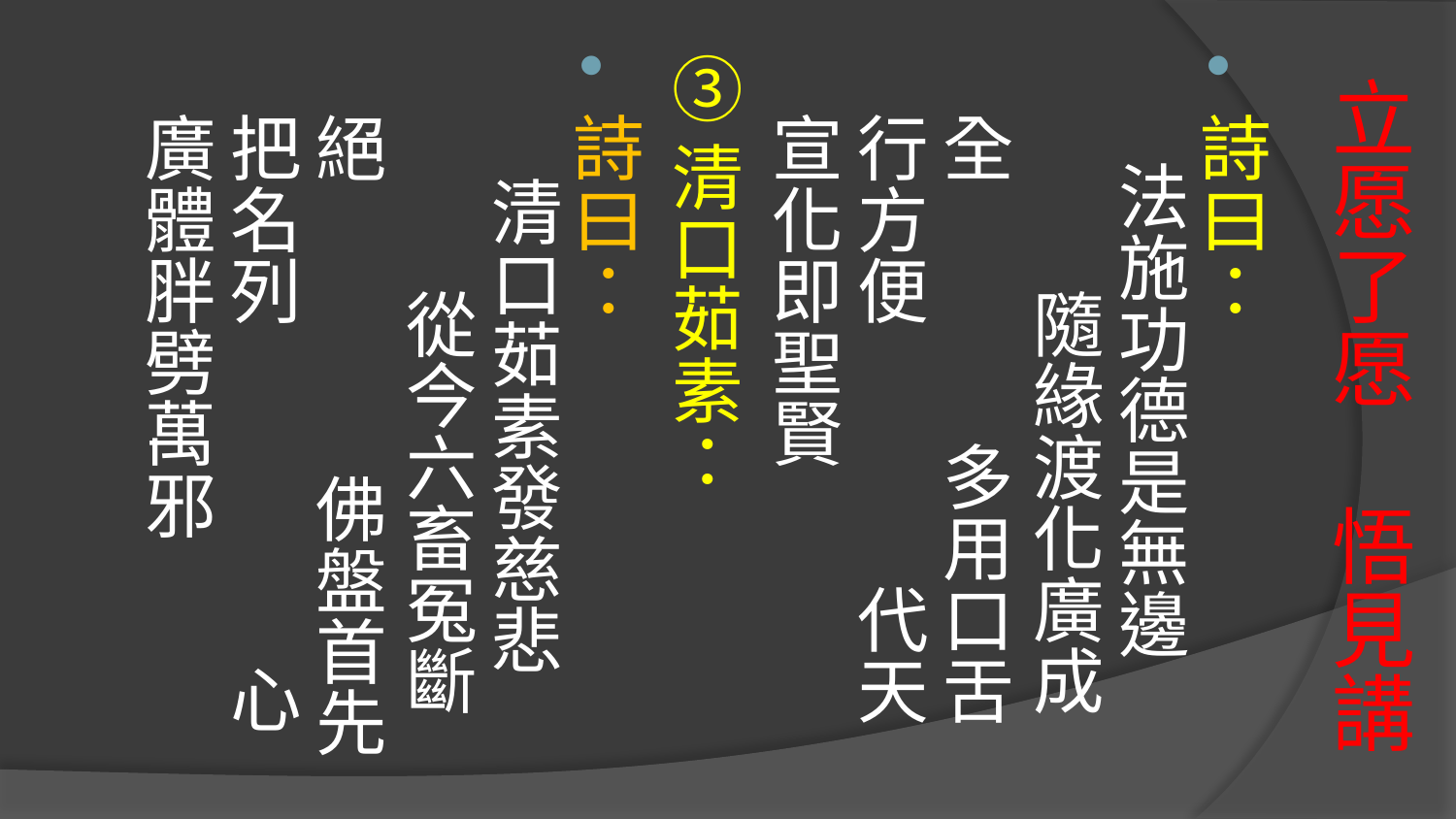

詩曰：                               法施功德是無邊                   隨緣渡化廣成全                多用口舌行方便                代天宣化即聖賢
③清口茹素：
詩曰：                                清口茹素發慈悲                  從今六畜冤斷絕                  佛盤首先把名列                     心廣體胖劈萬邪

# 立愿了愿     悟見講